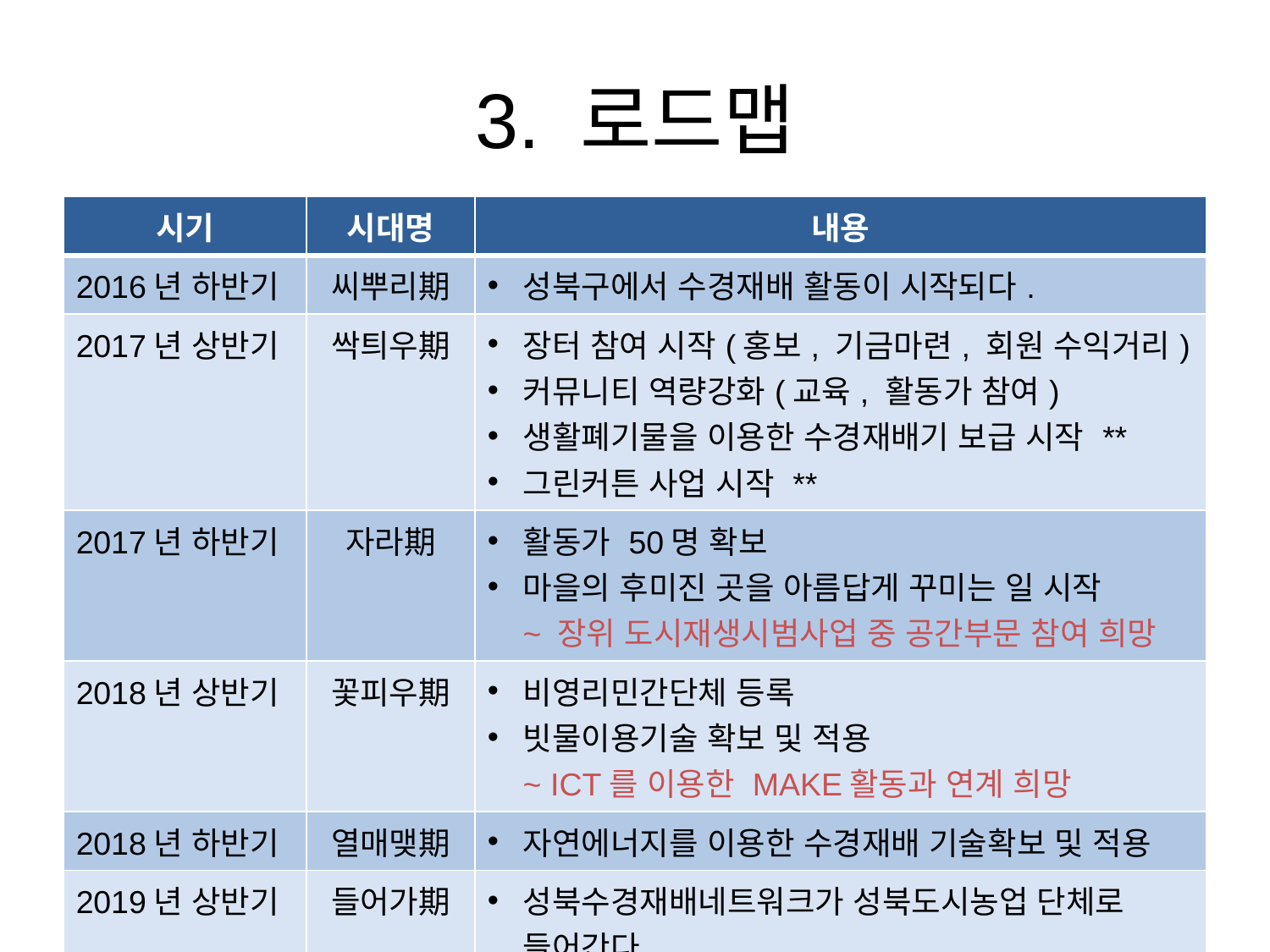

# 3. 로드맵
| 시기 | 시대명 | 내용 |
| --- | --- | --- |
| 2016년 하반기 | 씨뿌리期 | 성북구에서 수경재배 활동이 시작되다. |
| 2017년 상반기 | 싹틔우期 | 장터 참여 시작(홍보, 기금마련, 회원 수익거리) 커뮤니티 역량강화(교육, 활동가 참여) 생활폐기물을 이용한 수경재배기 보급 시작 \*\* 그린커튼 사업 시작 \*\* |
| 2017년 하반기 | 자라期 | 활동가 50명 확보 마을의 후미진 곳을 아름답게 꾸미는 일 시작 ~ 장위 도시재생시범사업 중 공간부문 참여 희망 |
| 2018년 상반기 | 꽃피우期 | 비영리민간단체 등록 빗물이용기술 확보 및 적용 ~ ICT를 이용한 MAKE활동과 연계 희망 |
| 2018년 하반기 | 열매맺期 | 자연에너지를 이용한 수경재배 기술확보 및 적용 |
| 2019년 상반기 | 들어가期 | 성북수경재배네트워크가 성북도시농업 단체로 들어간다. |